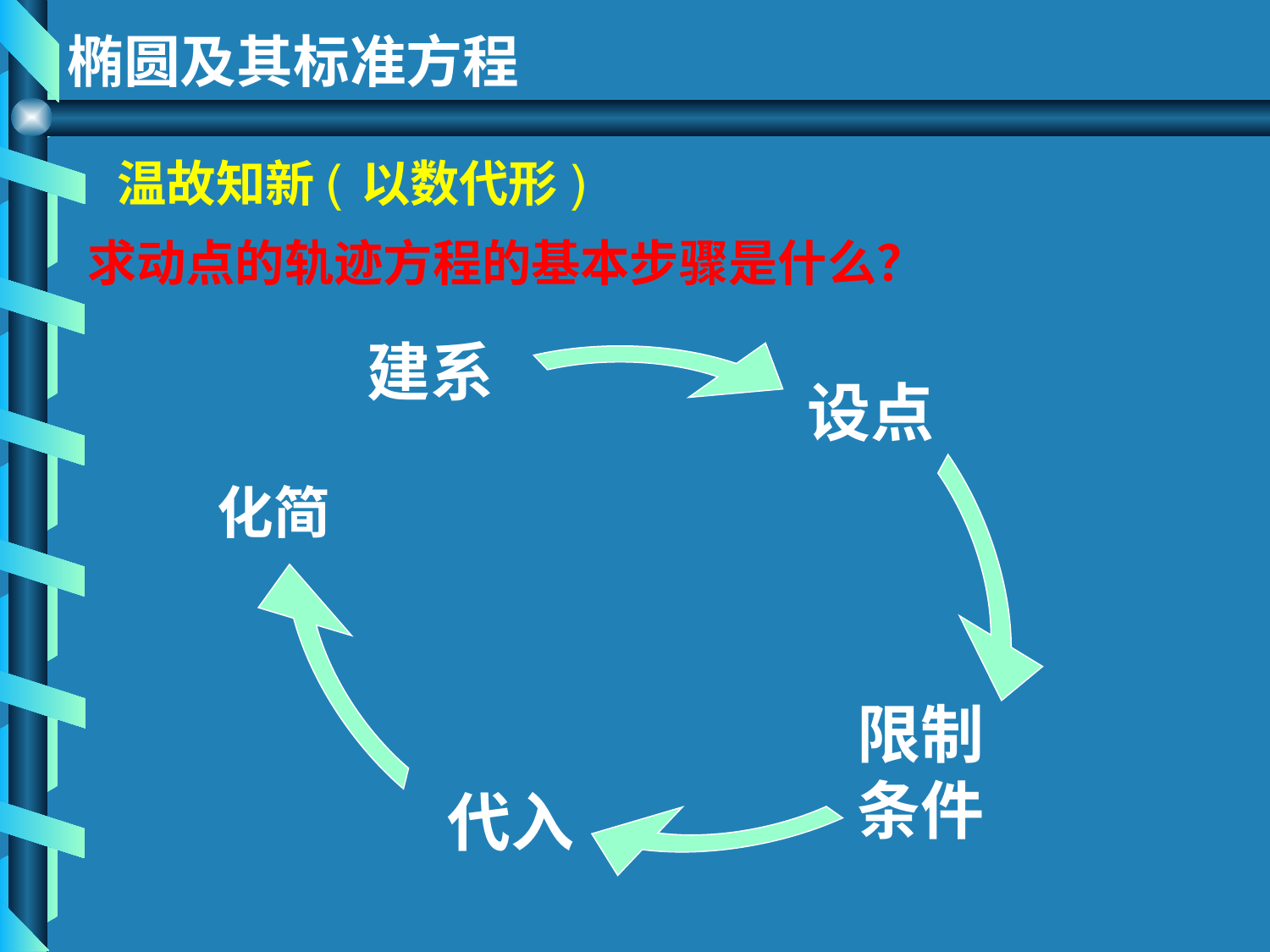

温故知新(以数代形)

求动点的轨迹方程的基本步骤是什么？
建系

设点

化简

代入
限制条件